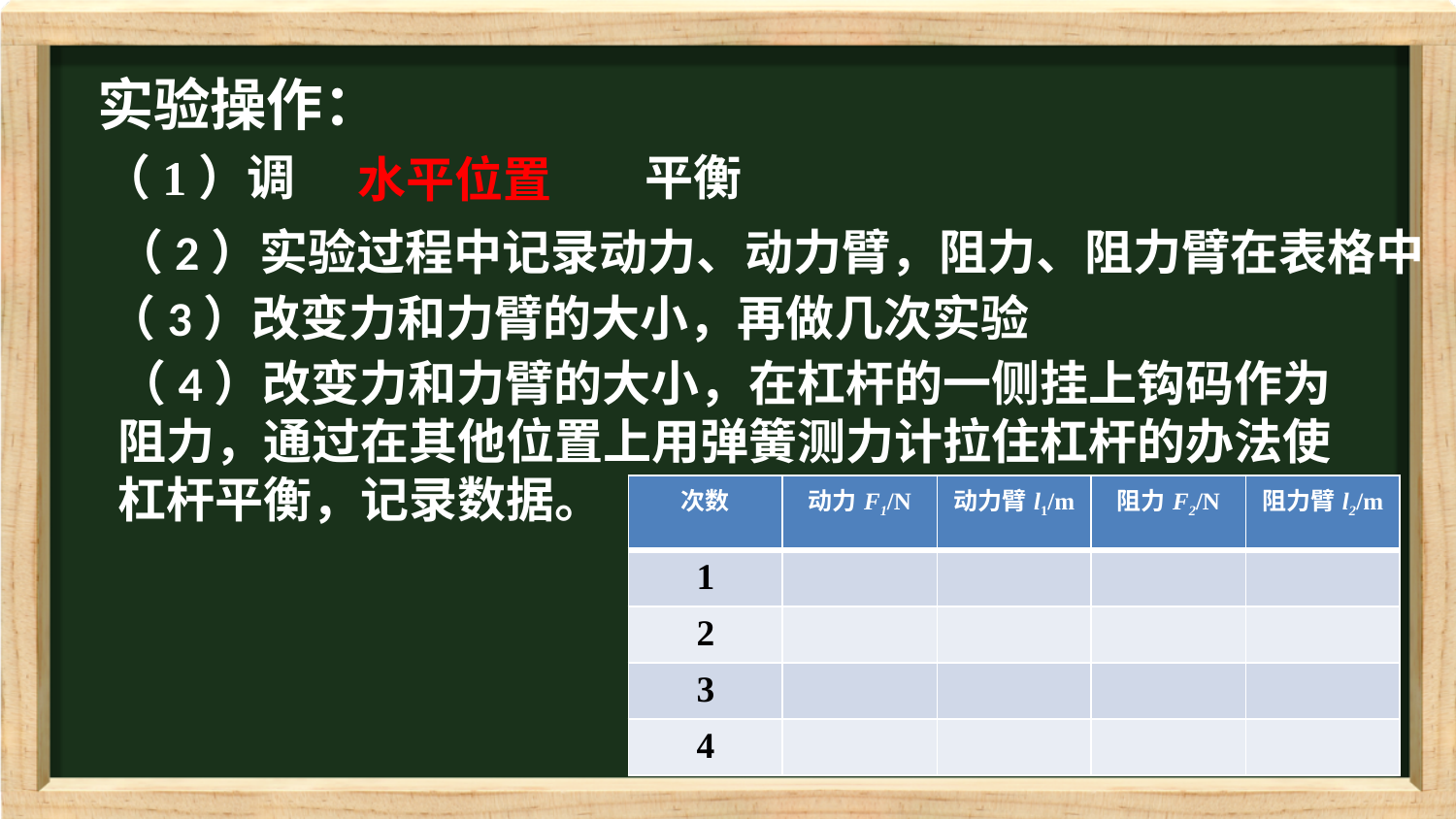

实验操作：
（1）调                                平衡
水平位置
 （2）实验过程中记录动力、动力臂，阻力、阻力臂在表格中
（3）改变力和力臂的大小，再做几次实验
（4）改变力和力臂的大小，在杠杆的一侧挂上钩码作为阻力，通过在其他位置上用弹簧测力计拉住杠杆的办法使杠杆平衡，记录数据。
| 次数 | 动力F1/N | 动力臂l1/m | 阻力F2/N | 阻力臂l2/m |
| --- | --- | --- | --- | --- |
| 1 |  |  |  |  |
| 2 |  |  |  |  |
| 3 |  |  |  |  |
| 4 |  |  |  |  |